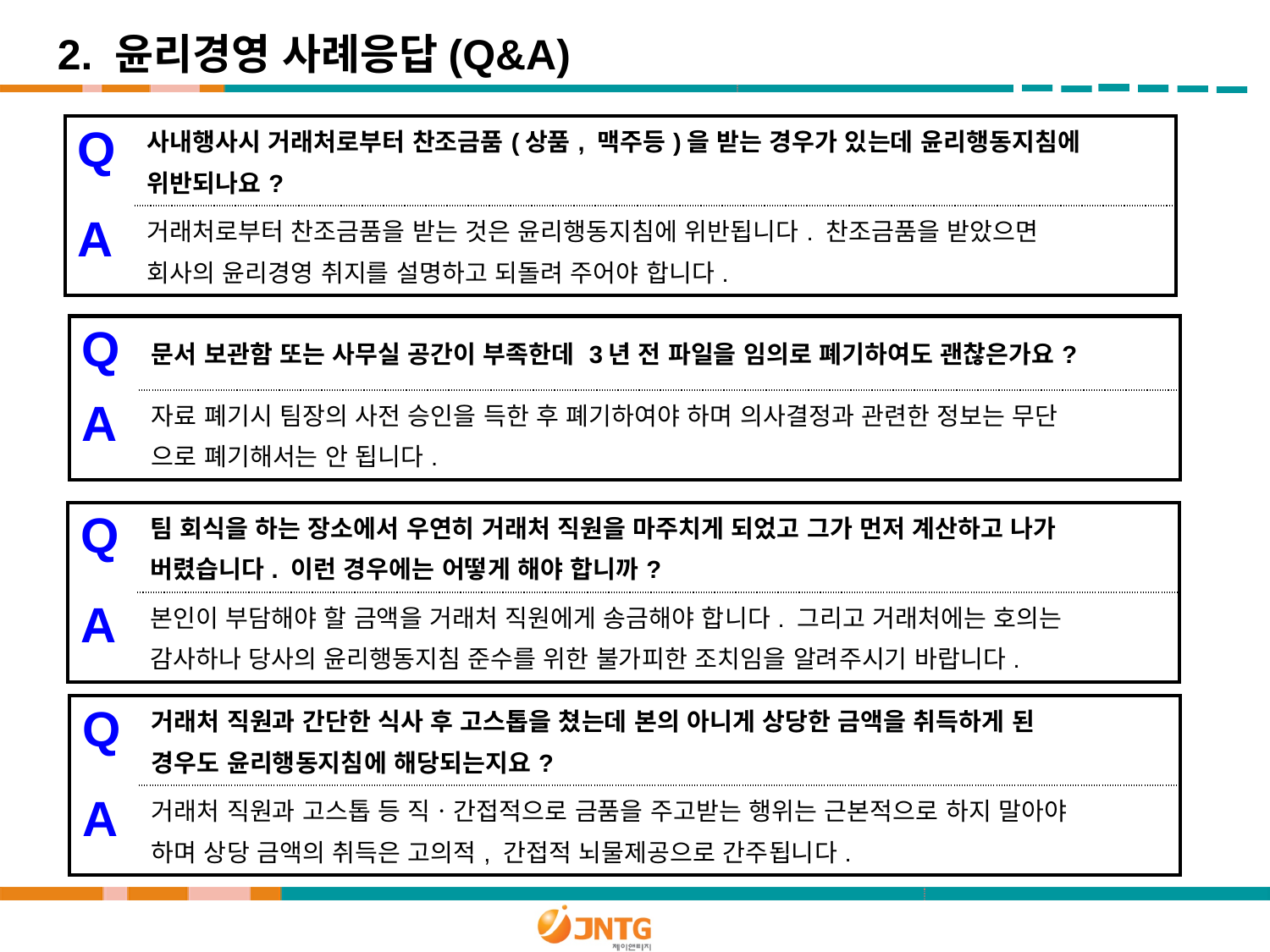

2. 윤리경영 사례응답(Q&A)
| Q | 사내행사시 거래처로부터 찬조금품(상품, 맥주등)을 받는 경우가 있는데 윤리행동지침에 위반되나요? |
| --- | --- |
| A | 거래처로부터 찬조금품을 받는 것은 윤리행동지침에 위반됩니다. 찬조금품을 받았으면 회사의 윤리경영 취지를 설명하고 되돌려 주어야 합니다. |
| Q | 문서 보관함 또는 사무실 공간이 부족한데 3년 전 파일을 임의로 폐기하여도 괜찮은가요? |
| --- | --- |
| A | 자료 폐기시 팀장의 사전 승인을 득한 후 폐기하여야 하며 의사결정과 관련한 정보는 무단 으로 폐기해서는 안 됩니다. |
| Q | 팀 회식을 하는 장소에서 우연히 거래처 직원을 마주치게 되었고 그가 먼저 계산하고 나가 버렸습니다. 이런 경우에는 어떻게 해야 합니까? |
| --- | --- |
| A | 본인이 부담해야 할 금액을 거래처 직원에게 송금해야 합니다. 그리고 거래처에는 호의는 감사하나 당사의 윤리행동지침 준수를 위한 불가피한 조치임을 알려주시기 바랍니다. |
| Q | 거래처 직원과 간단한 식사 후 고스톱을 쳤는데 본의 아니게 상당한 금액을 취득하게 된 경우도 윤리행동지침에 해당되는지요? |
| --- | --- |
| A | 거래처 직원과 고스톱 등 직ㆍ간접적으로 금품을 주고받는 행위는 근본적으로 하지 말아야 하며 상당 금액의 취득은 고의적, 간접적 뇌물제공으로 간주됩니다. |